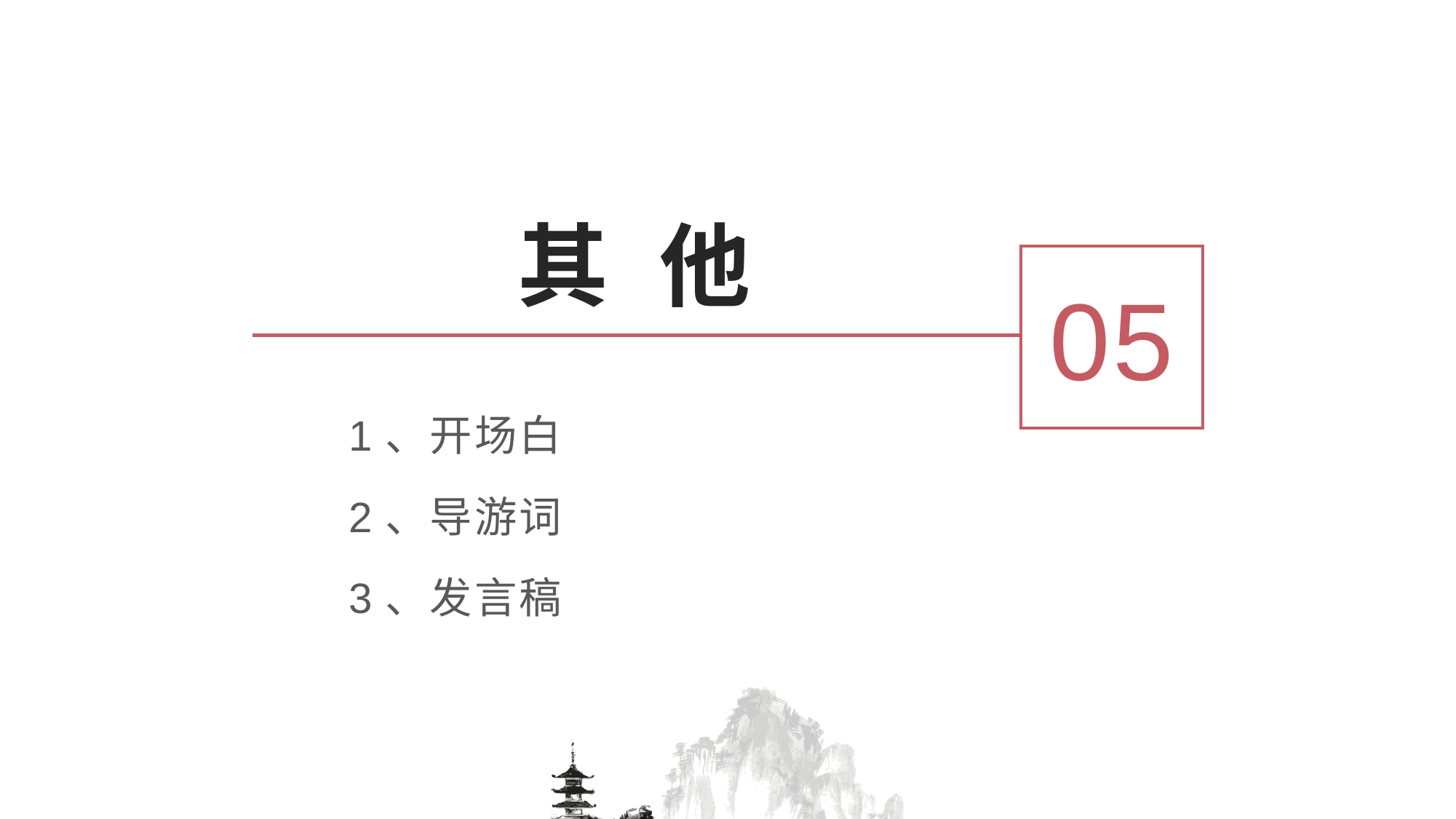

# 其  他
05
1、开场白
2、导游词
3、发言稿